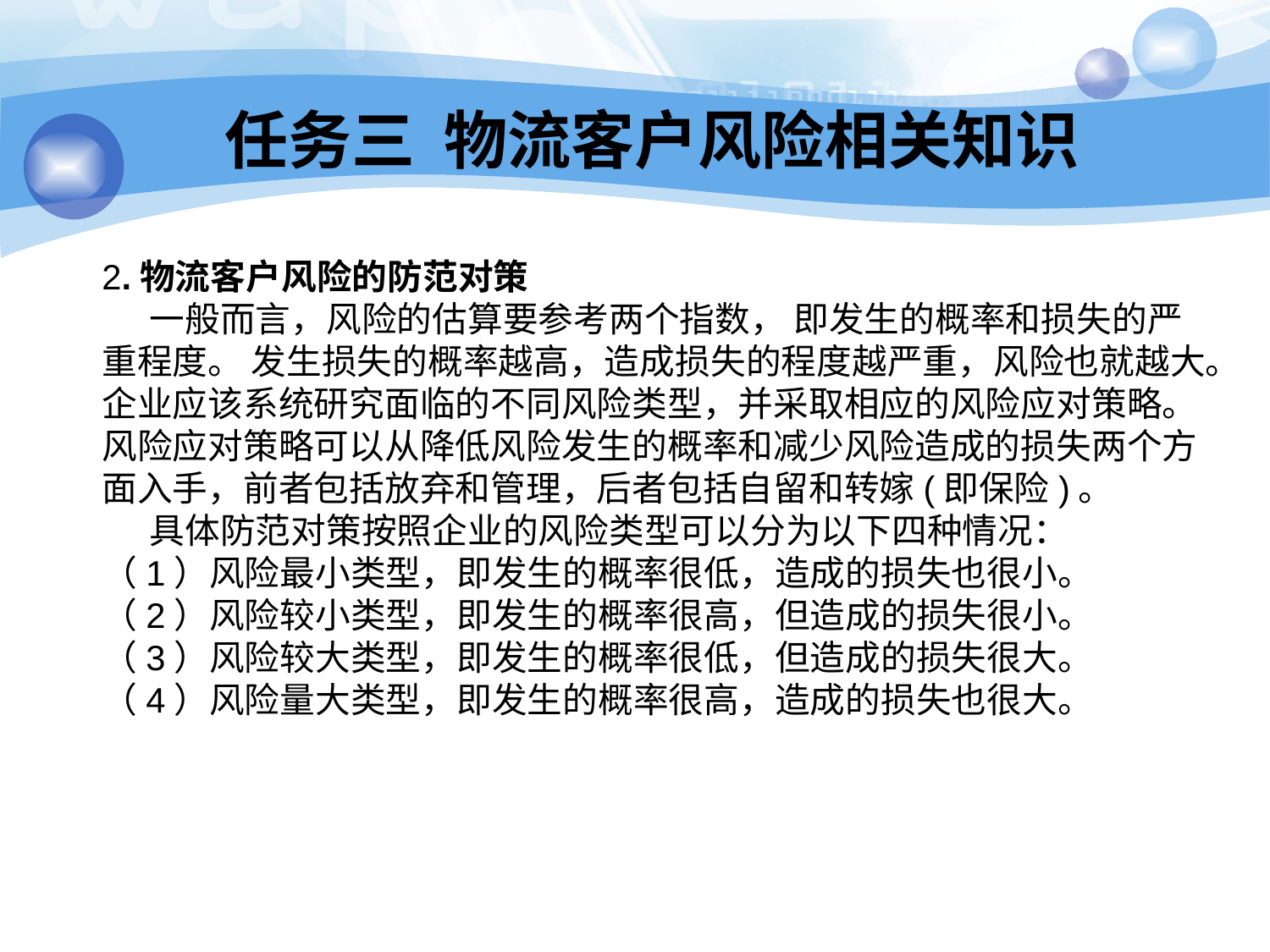

任务三  物流客户风险相关知识
2.物流客户风险的防范对策
     一般而言，风险的估算要参考两个指数， 即发生的概率和损失的严重程度。 发生损失的概率越高，造成损失的程度越严重，风险也就越大。企业应该系统研究面临的不同风险类型，并采取相应的风险应对策略。风险应对策略可以从降低风险发生的概率和减少风险造成的损失两个方面入手，前者包括放弃和管理，后者包括自留和转嫁(即保险)。
     具体防范对策按照企业的风险类型可以分为以下四种情况：
（1）风险最小类型，即发生的概率很低，造成的损失也很小。
（2）风险较小类型，即发生的概率很高，但造成的损失很小。
（3）风险较大类型，即发生的概率很低，但造成的损失很大。
（4）风险量大类型，即发生的概率很高，造成的损失也很大。